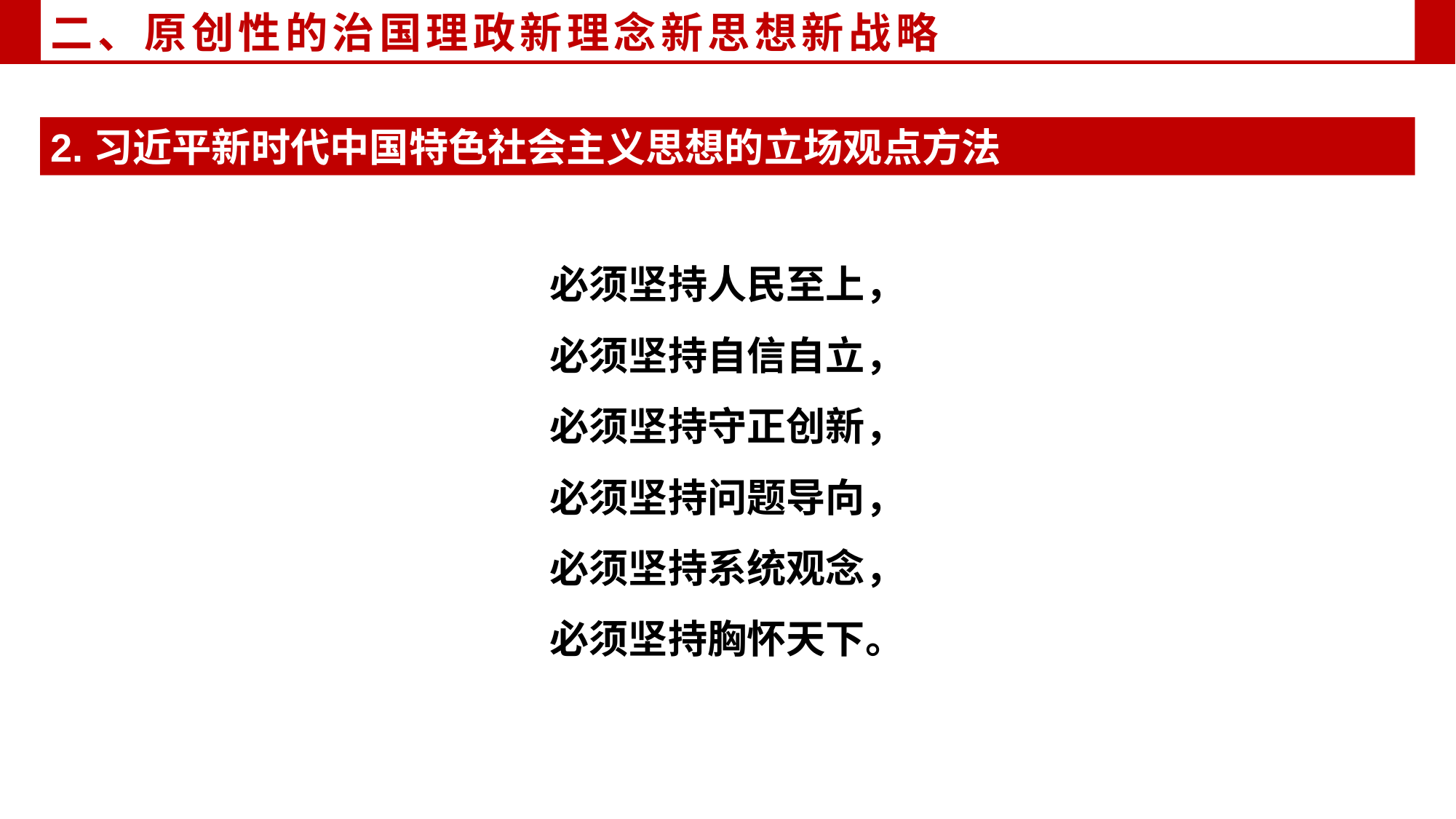

二、原创性的治国理政新理念新思想新战略
2.习近平新时代中国特色社会主义思想的立场观点方法
必须坚持人民至上，
必须坚持自信自立，
必须坚持守正创新，
必须坚持问题导向，
必须坚持系统观念，
必须坚持胸怀天下。